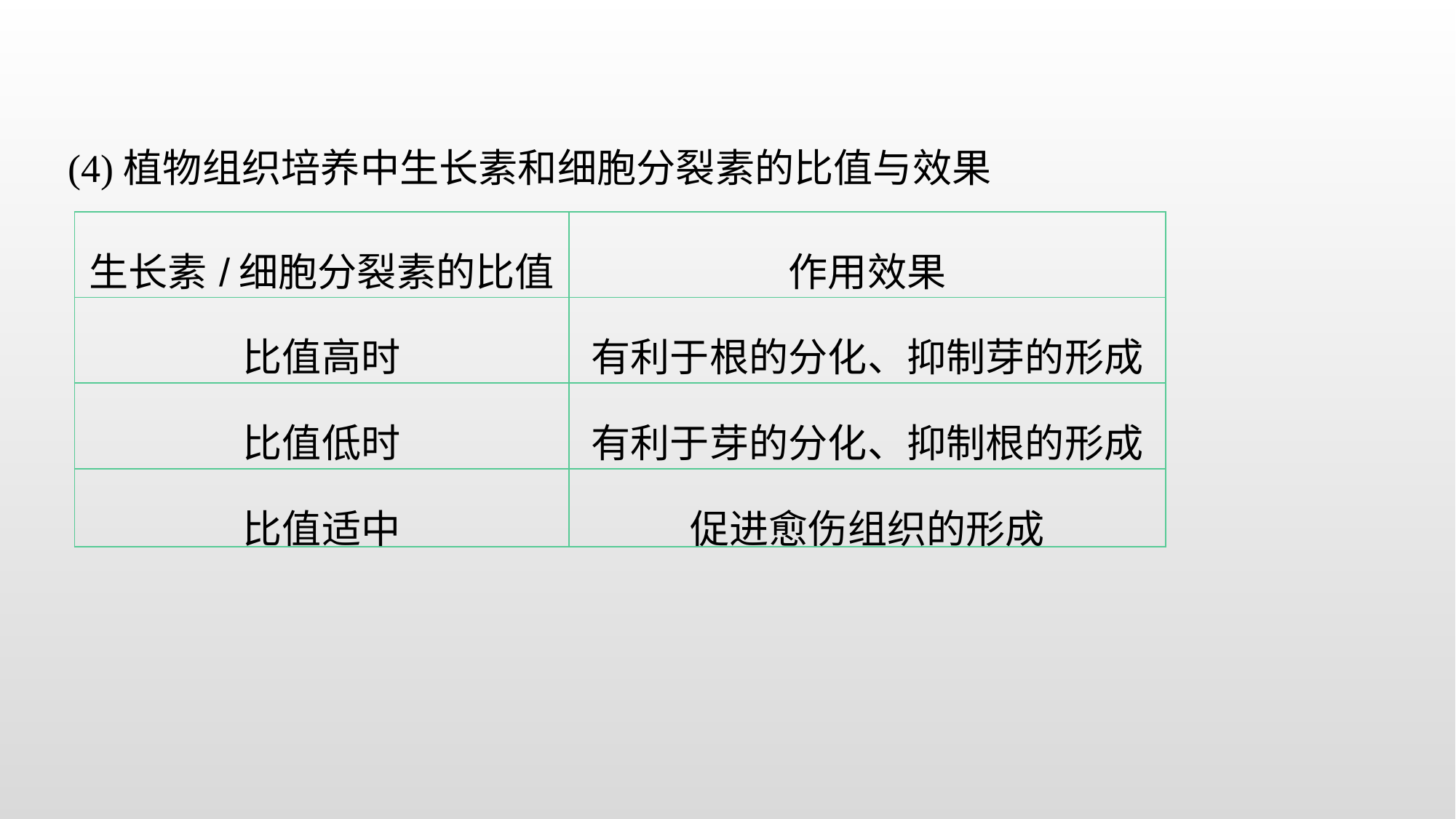

(4)植物组织培养中生长素和细胞分裂素的比值与效果
| 生长素/细胞分裂素的比值 | 作用效果 |
| --- | --- |
| 比值高时 | 有利于根的分化、抑制芽的形成 |
| 比值低时 | 有利于芽的分化、抑制根的形成 |
| 比值适中 | 促进愈伤组织的形成 |